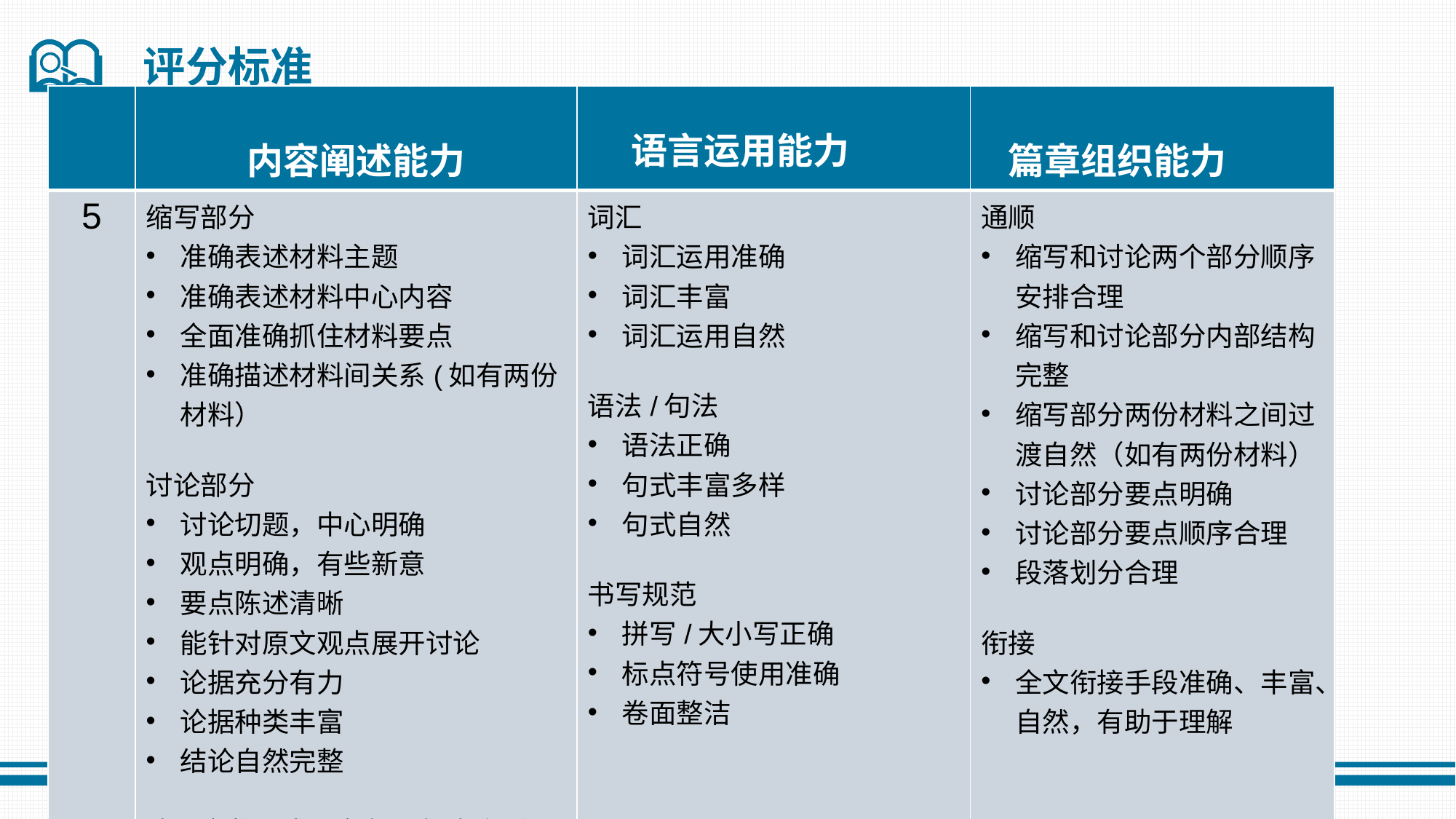

评分标准
|  | 内容阐述能力 | 语言运用能力 | 篇章组织能力 |
| --- | --- | --- | --- |
| 5 | 缩写部分 准确表述材料主题 准确表述材料中心内容 全面准确抓住材料要点 准确描述材料间关系(如有两份材料） 讨论部分 讨论切题，中心明确 观点明确，有些新意 要点陈述清晰 能针对原文观点展开讨论 论据充分有力 论据种类丰富 结论自然完整 达到字数要求，各部分长度合适 | 词汇 词汇运用准确 词汇丰富 词汇运用自然 语法/句法 语法正确 句式丰富多样 句式自然 书写规范 拼写/大小写正确 标点符号使用准确 卷面整洁 | 通顺 缩写和讨论两个部分顺序安排合理 缩写和讨论部分内部结构完整 缩写部分两份材料之间过渡自然（如有两份材料） 讨论部分要点明确 讨论部分要点顺序合理 段落划分合理 衔接 全文衔接手段准确、丰富、自然，有助于理解 |